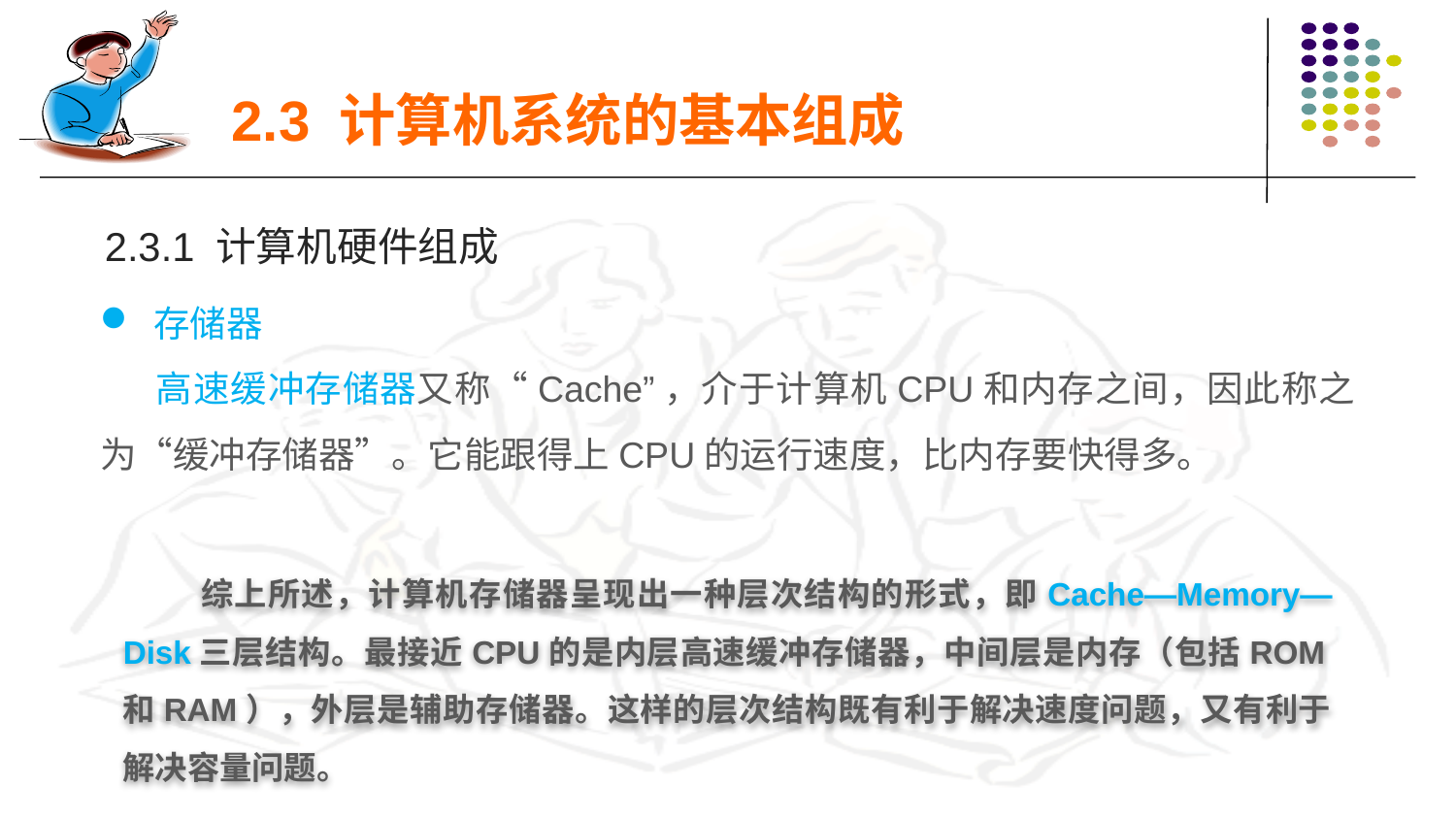

2.3 计算机系统的基本组成
2.3.1 计算机硬件组成

 存储器
     高速缓冲存储器又称“Cache”，介于计算机CPU和内存之间，因此称之为“缓冲存储器”。它能跟得上CPU的运行速度，比内存要快得多。

        综上所述，计算机存储器呈现出一种层次结构的形式，即Cache—Memory—Disk三层结构。最接近CPU的是内层高速缓冲存储器，中间层是内存（包括ROM和RAM），外层是辅助存储器。这样的层次结构既有利于解决速度问题，又有利于解决容量问题。